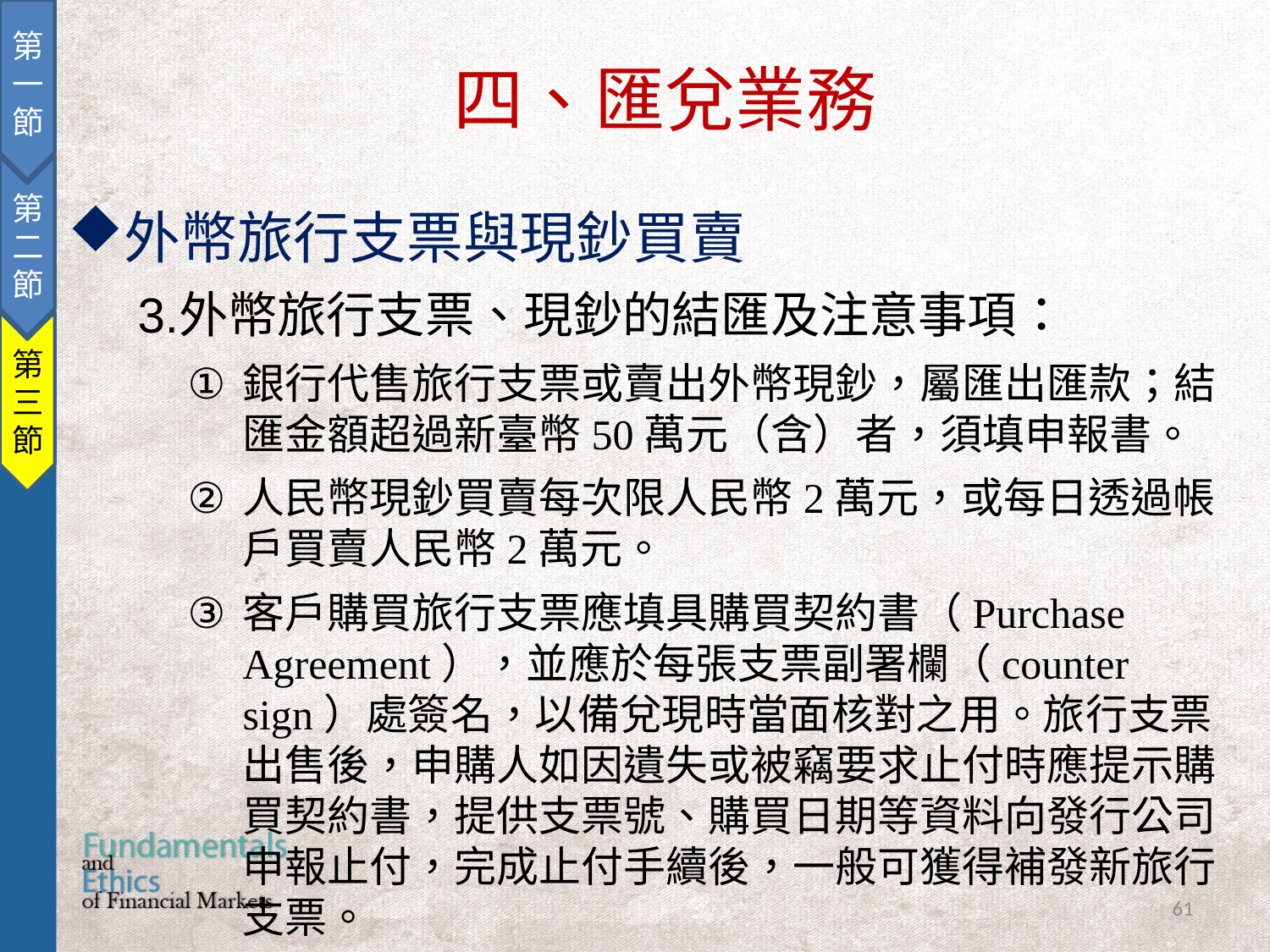

第一節
第二節
第三節
四、匯兌業務
外幣旅行支票與現鈔買賣
外幣旅行支票、現鈔的結匯及注意事項：
銀行代售旅行支票或賣出外幣現鈔，屬匯出匯款；結匯金額超過新臺幣50萬元（含）者，須填申報書。
人民幣現鈔買賣每次限人民幣2萬元，或每日透過帳戶買賣人民幣2萬元。
客戶購買旅行支票應填具購買契約書（Purchase Agreement），並應於每張支票副署欄（counter sign）處簽名，以備兌現時當面核對之用。旅行支票出售後，申購人如因遺失或被竊要求止付時應提示購買契約書，提供支票號、購買日期等資料向發行公司申報止付，完成止付手續後，一般可獲得補發新旅行支票。
61